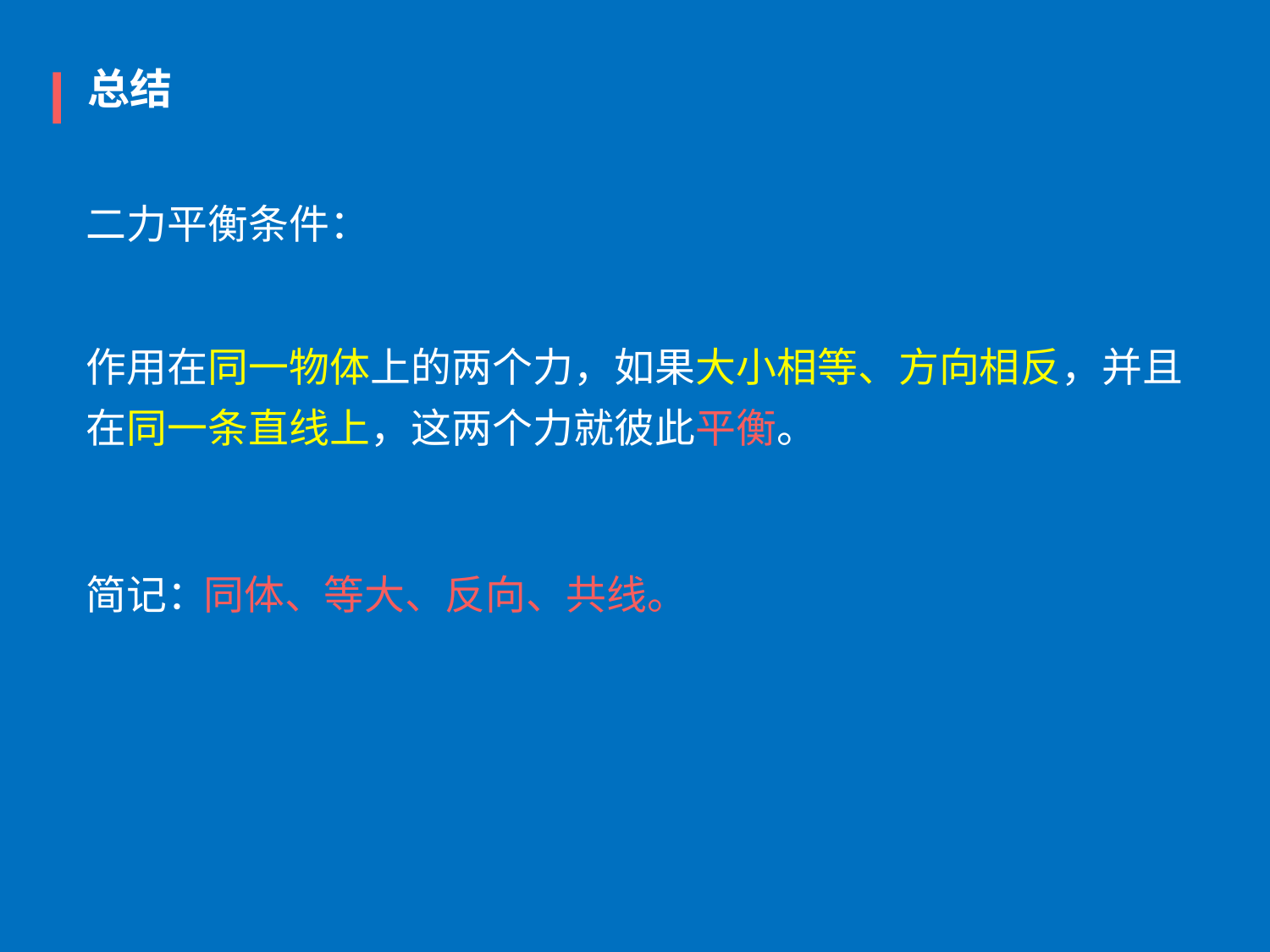

总结

二力平衡条件：
作用在同一物体上的两个力，如果大小相等、方向相反，并且在同一条直线上，这两个力就彼此平衡。
简记：
同体、
等大、
反向、
共线。